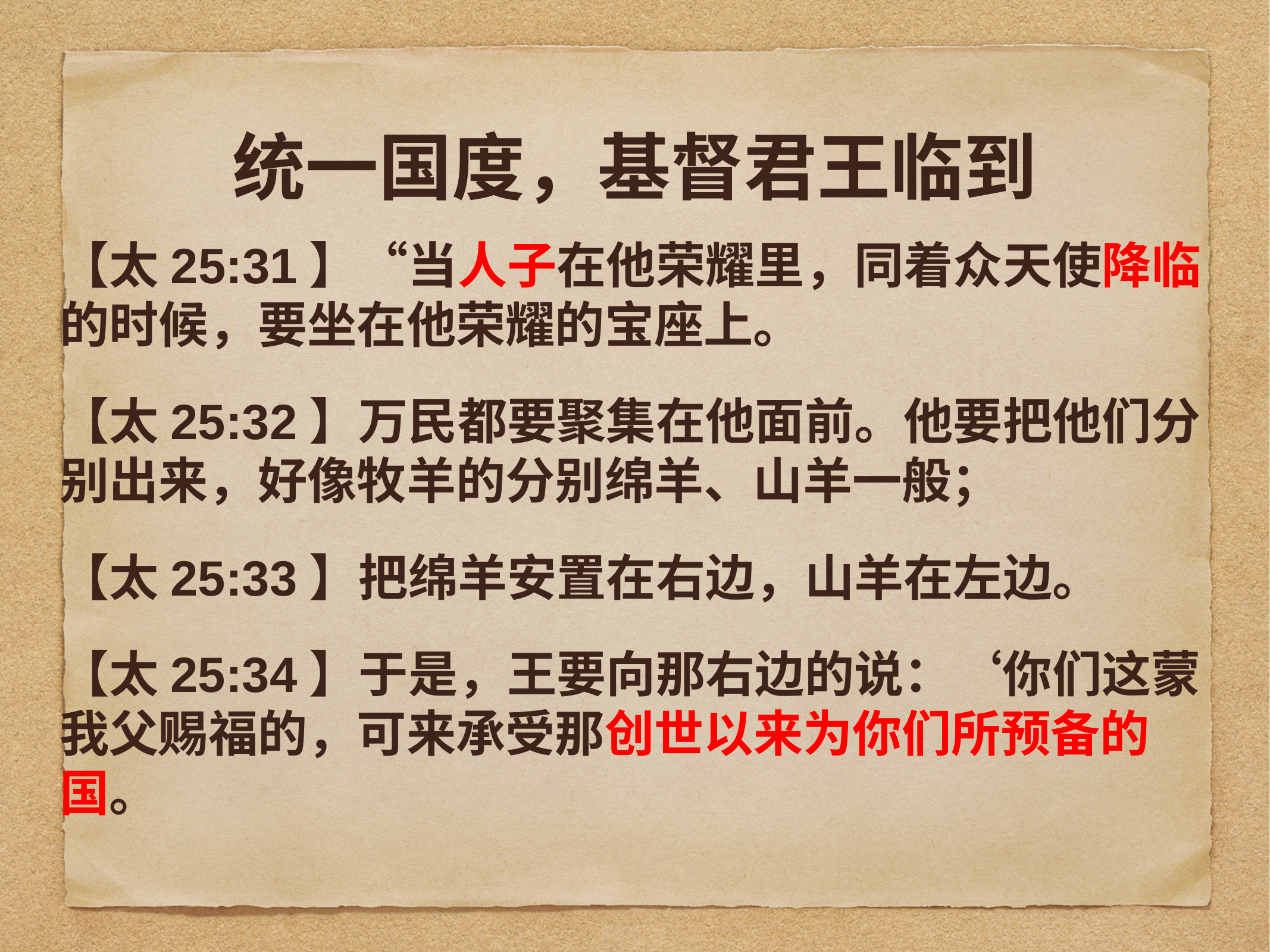

# 统一国度，基督君王临到
【太25:31】“当人子在他荣耀里，同着众天使降临的时候，要坐在他荣耀的宝座上。
【太25:32】万民都要聚集在他面前。他要把他们分别出来，好像牧羊的分别绵羊、山羊一般；
【太25:33】把绵羊安置在右边，山羊在左边。
【太25:34】于是，王要向那右边的说：‘你们这蒙我父赐福的，可来承受那创世以来为你们所预备的国。